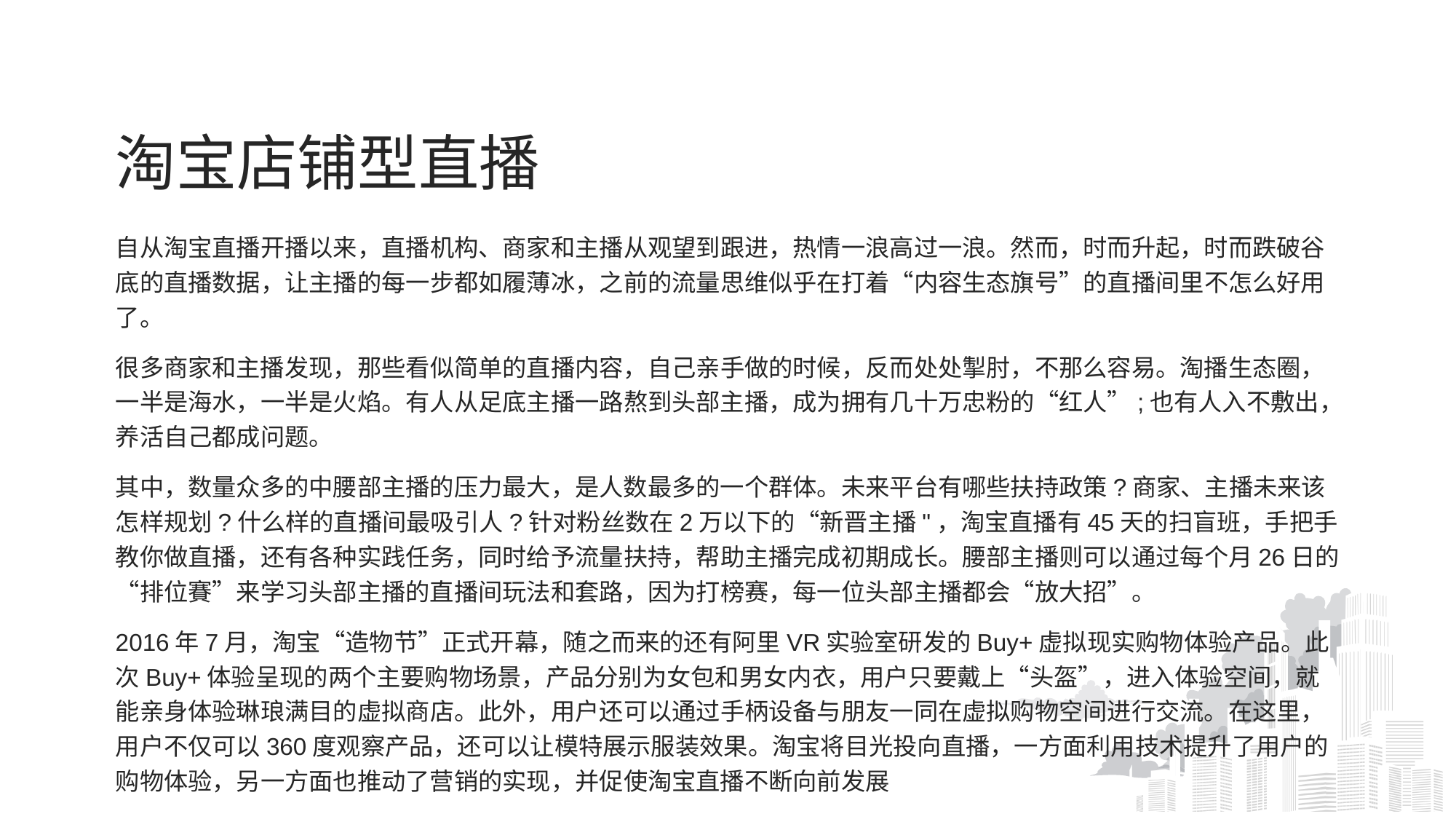

# 淘宝店铺型直播
自从淘宝直播开播以来，直播机构、商家和主播从观望到跟进，热情一浪高过一浪。然而，时而升起，时而跌破谷底的直播数据，让主播的每一步都如履薄冰，之前的流量思维似乎在打着“内容生态旗号”的直播间里不怎么好用了。
很多商家和主播发现，那些看似简单的直播内容，自己亲手做的时候，反而处处掣肘，不那么容易。淘播生态圈，一半是海水，一半是火焰。有人从足底主播一路熬到头部主播，成为拥有几十万忠粉的“红人”;也有人入不敷出，养活自己都成问题。
其中，数量众多的中腰部主播的压力最大，是人数最多的一个群体。未来平台有哪些扶持政策?商家、主播未来该怎样规划?什么样的直播间最吸引人?针对粉丝数在2万以下的“新晋主播"，淘宝直播有45天的扫盲班，手把手教你做直播，还有各种实践任务，同时给予流量扶持，帮助主播完成初期成长。腰部主播则可以通过每个月26日的“排位賽”来学习头部主播的直播间玩法和套路，因为打榜赛，每一位头部主播都会“放大招”。
2016年7月，淘宝“造物节”正式开幕，随之而来的还有阿里VR实验室研发的Buy+虚拟现实购物体验产品。此次Buy+体验呈现的两个主要购物场景，产品分别为女包和男女内衣，用户只要戴上“头盔”，进入体验空间，就能亲身体验琳琅满目的虚拟商店。此外，用户还可以通过手柄设备与朋友一同在虚拟购物空间进行交流。在这里，用户不仅可以360度观察产品，还可以让模特展示服装效果。淘宝将目光投向直播，一方面利用技术提升了用户的购物体验，另一方面也推动了营销的实现，并促使淘宝直播不断向前发展